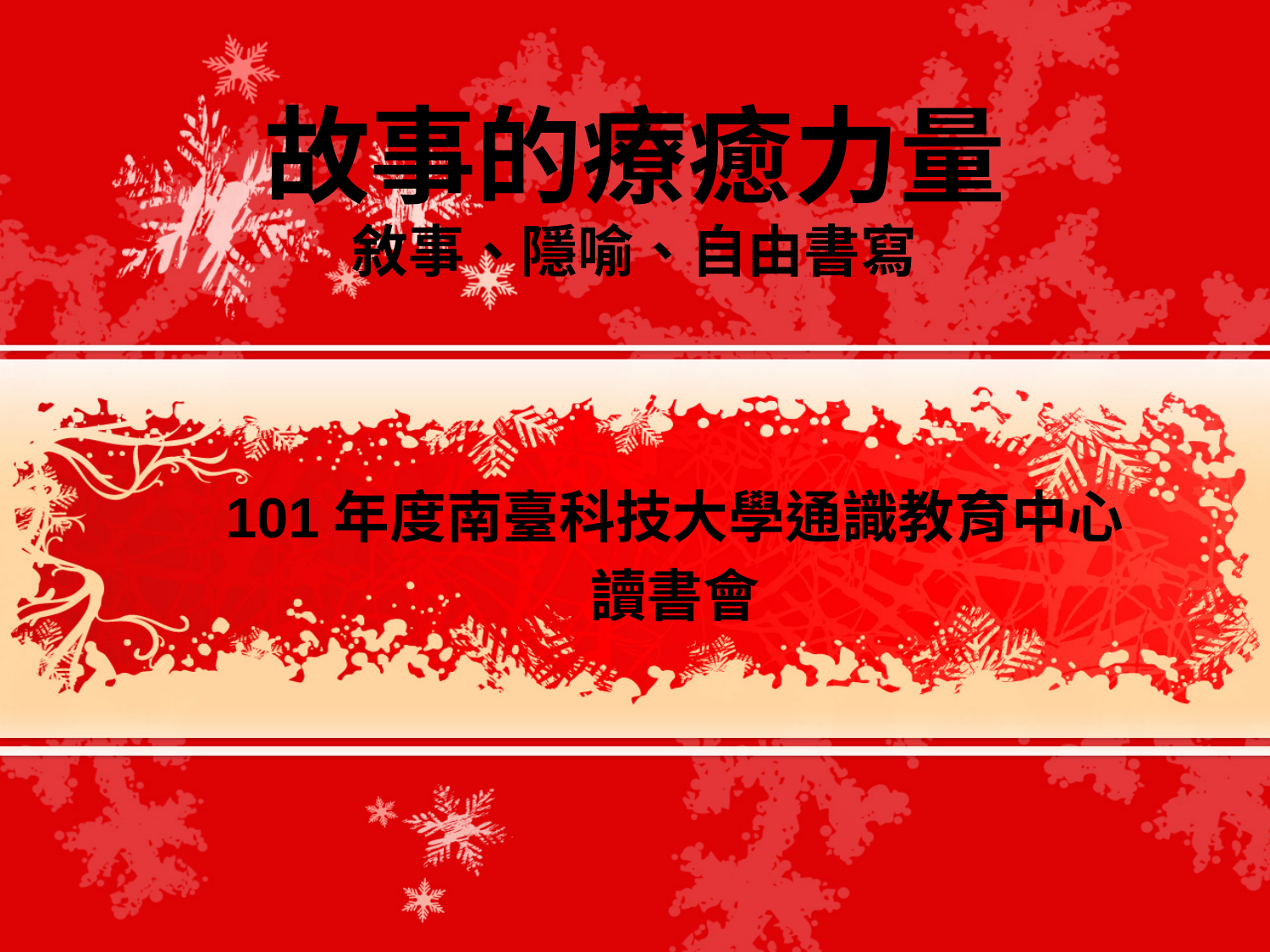

# 故事的療癒力量 敘事、隱喻、自由書寫

101年度南臺科技大學通識教育中心
讀書會